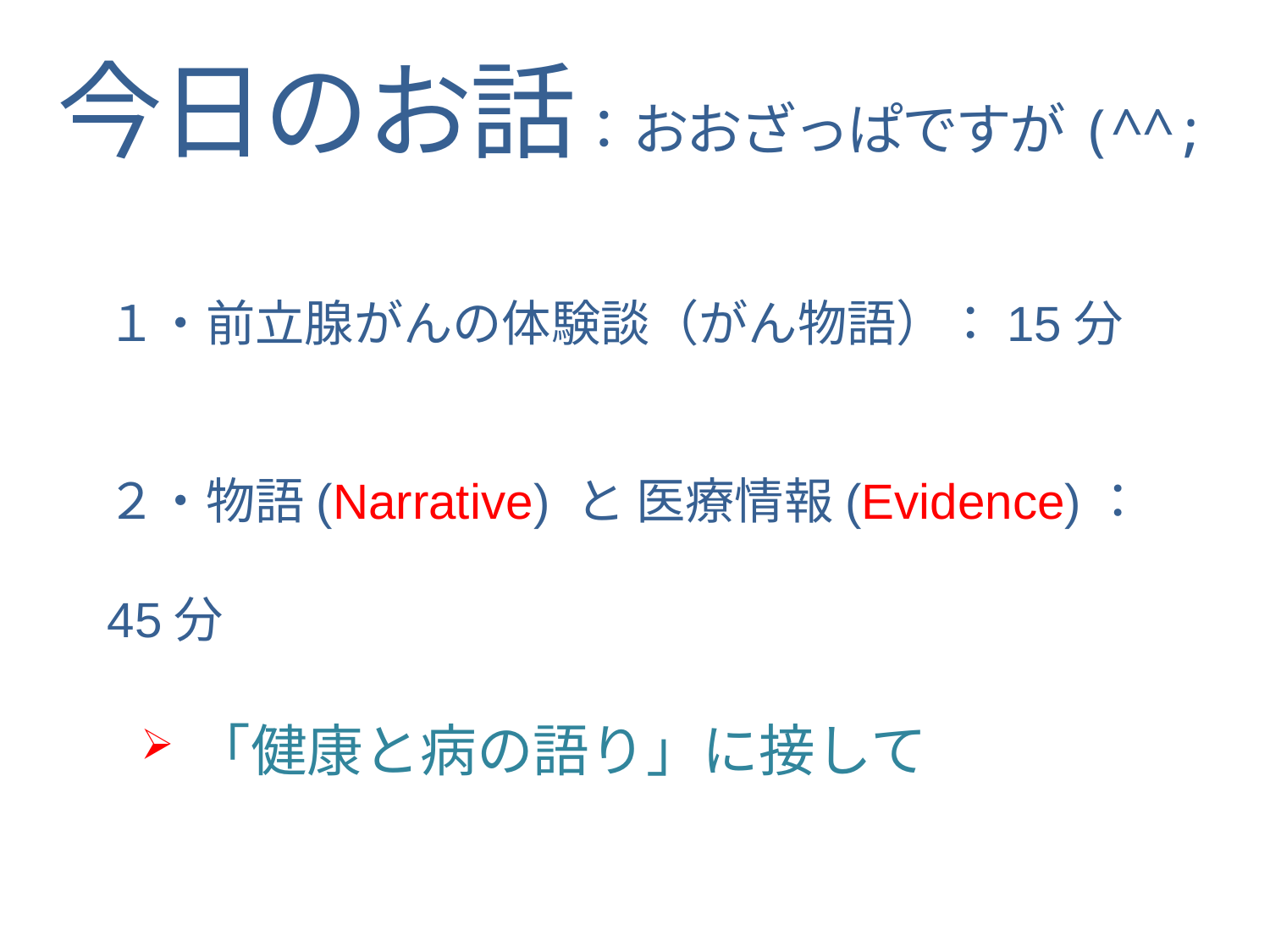

今日のお話：おおざっぱですが(^^;
１・前立腺がんの体験談（がん物語）：15分

２・物語(Narrative) と 医療情報(Evidence)：45分
 「健康と病の語り」に接して